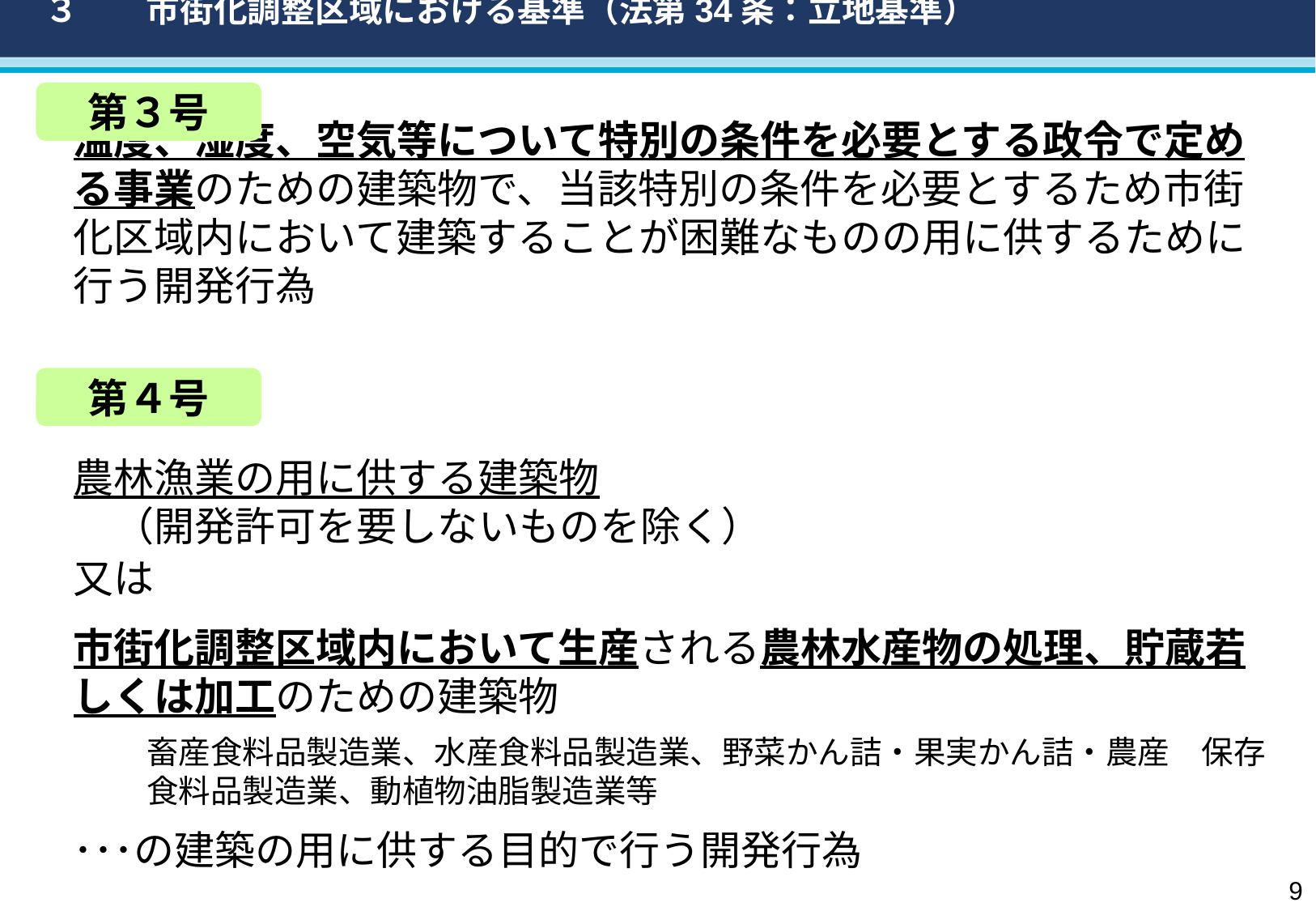

３　　市街化調整区域における基準（法第34条：立地基準）
温度、湿度、空気等について特別の条件を必要とする政令で定める事業のための建築物で、当該特別の条件を必要とするため市街化区域内において建築することが困難なものの用に供するために行う開発行為
第３号
第４号
農林漁業の用に供する建築物
　（開発許可を要しないものを除く）
又は

市街化調整区域内において生産される農林水産物の処理、貯蔵若しくは加工のための建築物
　
･･･の建築の用に供する目的で行う開発行為
畜産食料品製造業、水産食料品製造業、野菜かん詰・果実かん詰・農産　保存食料品製造業、動植物油脂製造業等
9